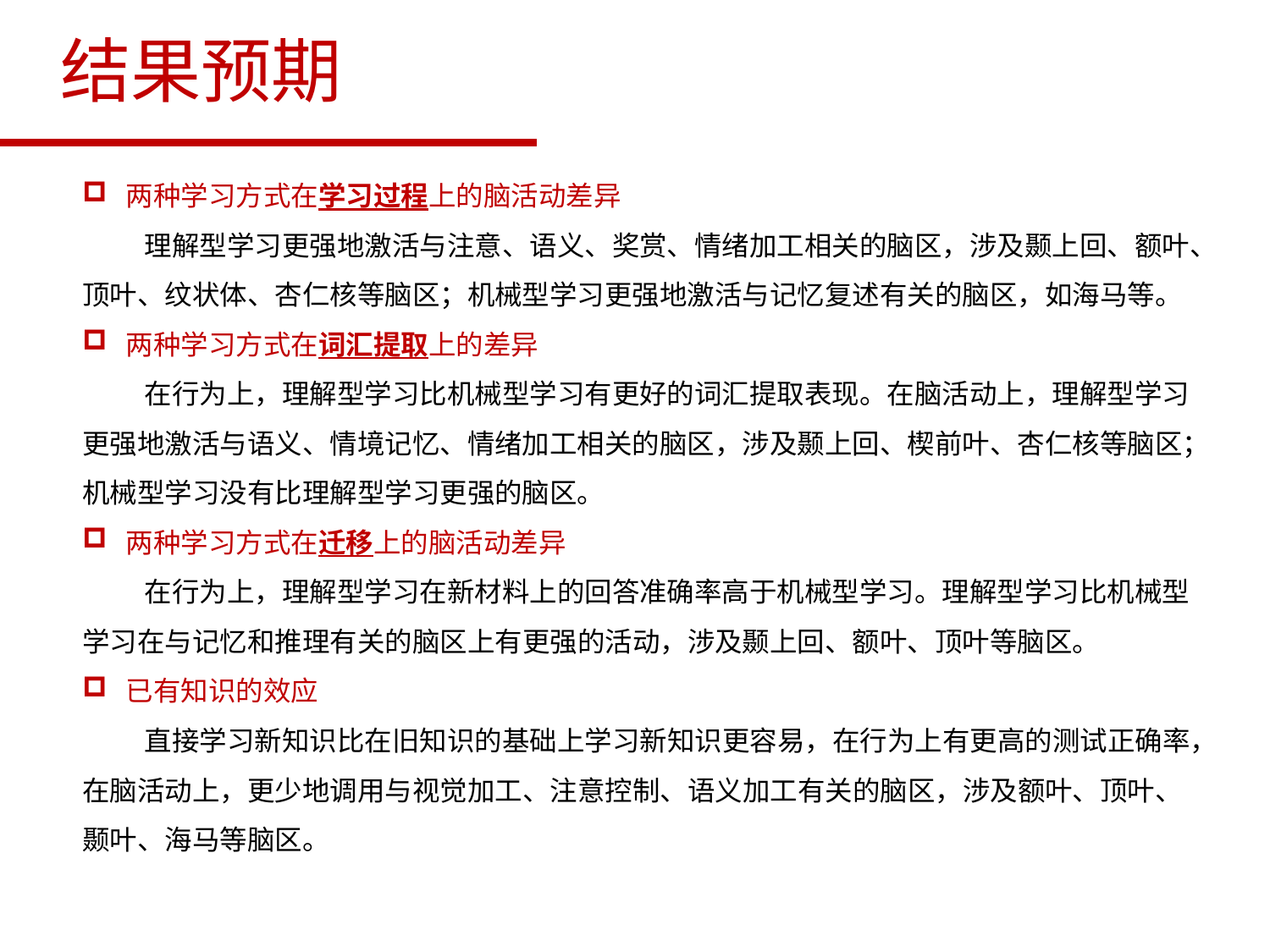

结果预期
 两种学习方式在学习过程上的脑活动差异
理解型学习更强地激活与注意、语义、奖赏、情绪加工相关的脑区，涉及颞上回、额叶、顶叶、纹状体、杏仁核等脑区；机械型学习更强地激活与记忆复述有关的脑区，如海马等。
 两种学习方式在词汇提取上的差异
在行为上，理解型学习比机械型学习有更好的词汇提取表现。在脑活动上，理解型学习更强地激活与语义、情境记忆、情绪加工相关的脑区，涉及颞上回、楔前叶、杏仁核等脑区；机械型学习没有比理解型学习更强的脑区。
 两种学习方式在迁移上的脑活动差异
在行为上，理解型学习在新材料上的回答准确率高于机械型学习。理解型学习比机械型学习在与记忆和推理有关的脑区上有更强的活动，涉及颞上回、额叶、顶叶等脑区。
 已有知识的效应
直接学习新知识比在旧知识的基础上学习新知识更容易，在行为上有更高的测试正确率，在脑活动上，更少地调用与视觉加工、注意控制、语义加工有关的脑区，涉及额叶、顶叶、颞叶、海马等脑区。